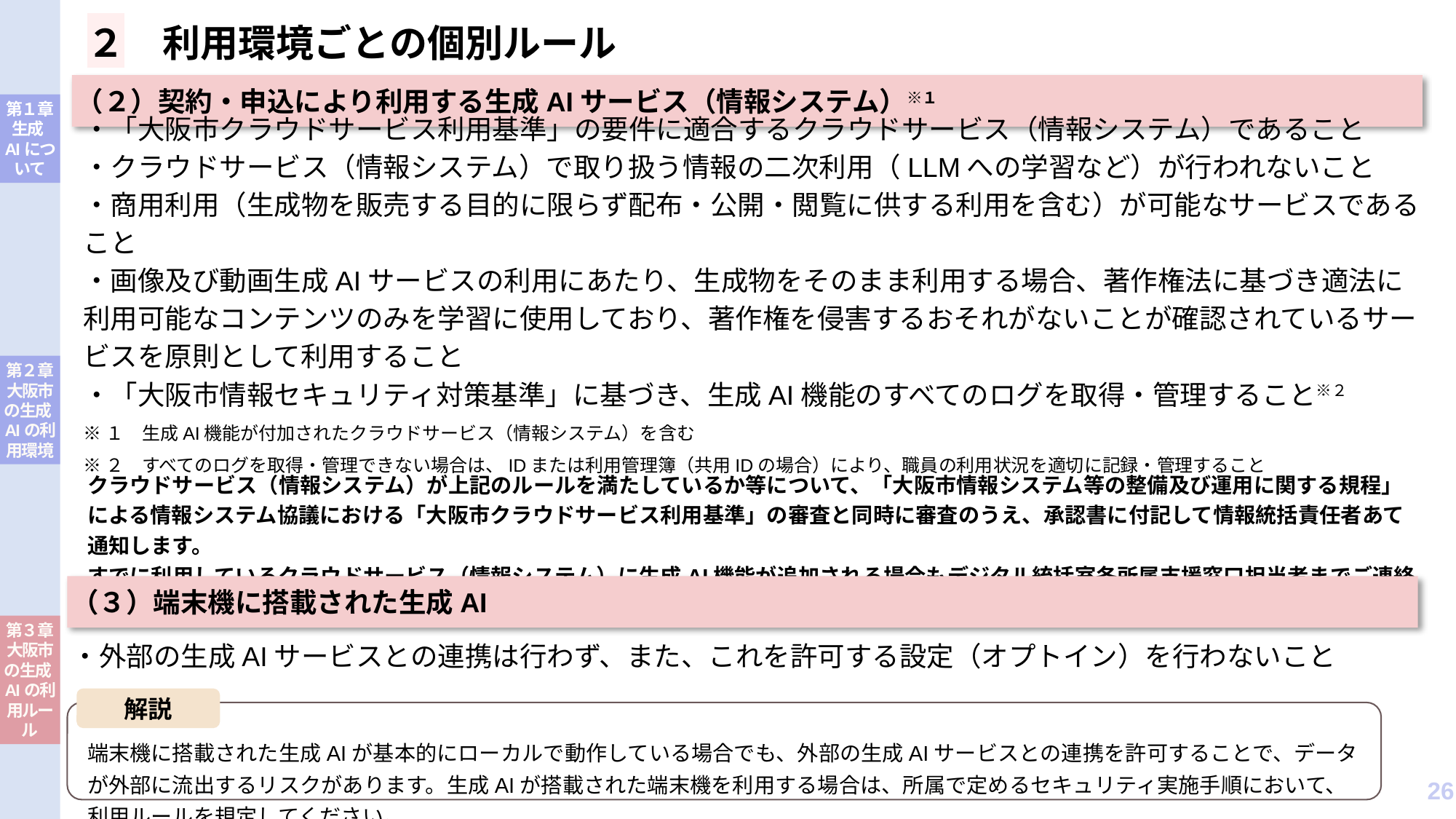

２　利用環境ごとの個別ルール
（２）契約・申込により利用する生成AIサービス（情報システム）※１
・「大阪市クラウドサービス利用基準」の要件に適合するクラウドサービス（情報システム）であること
・クラウドサービス（情報システム）で取り扱う情報の二次利用（LLMへの学習など）が行われないこと
・商用利用（生成物を販売する目的に限らず配布・公開・閲覧に供する利用を含む）が可能なサービスであること
・画像及び動画生成AIサービスの利用にあたり、生成物をそのまま利用する場合、著作権法に基づき適法に利用可能なコンテンツのみを学習に使用しており、著作権を侵害するおそれがないことが確認されているサービスを原則として利用すること
・「大阪市情報セキュリティ対策基準」に基づき、生成AI機能のすべてのログを取得・管理すること※２
※１　生成AI機能が付加されたクラウドサービス（情報システム）を含む
※２　すべてのログを取得・管理できない場合は、IDまたは利用管理簿（共用IDの場合）により、職員の利用状況を適切に記録・管理すること
クラウドサービス（情報システム）が上記のルールを満たしているか等について、「大阪市情報システム等の整備及び運用に関する規程」による情報システム協議における「大阪市クラウドサービス利用基準」の審査と同時に審査のうえ、承認書に付記して情報統括責任者あて通知します。
すでに利用しているクラウドサービス（情報システム）に生成AI機能が追加される場合もデジタル統括室各所属支援窓口担当者までご連絡をお願いします。
（３）端末機に搭載された生成AI
・外部の生成AIサービスとの連携は行わず、また、これを許可する設定（オプトイン）を行わないこと
解説

端末機に搭載された生成AIが基本的にローカルで動作している場合でも、外部の生成AIサービスとの連携を許可することで、データが外部に流出するリスクがあります。生成AIが搭載された端末機を利用する場合は、所属で定めるセキュリティ実施手順において、利用ルールを規定してください。
26